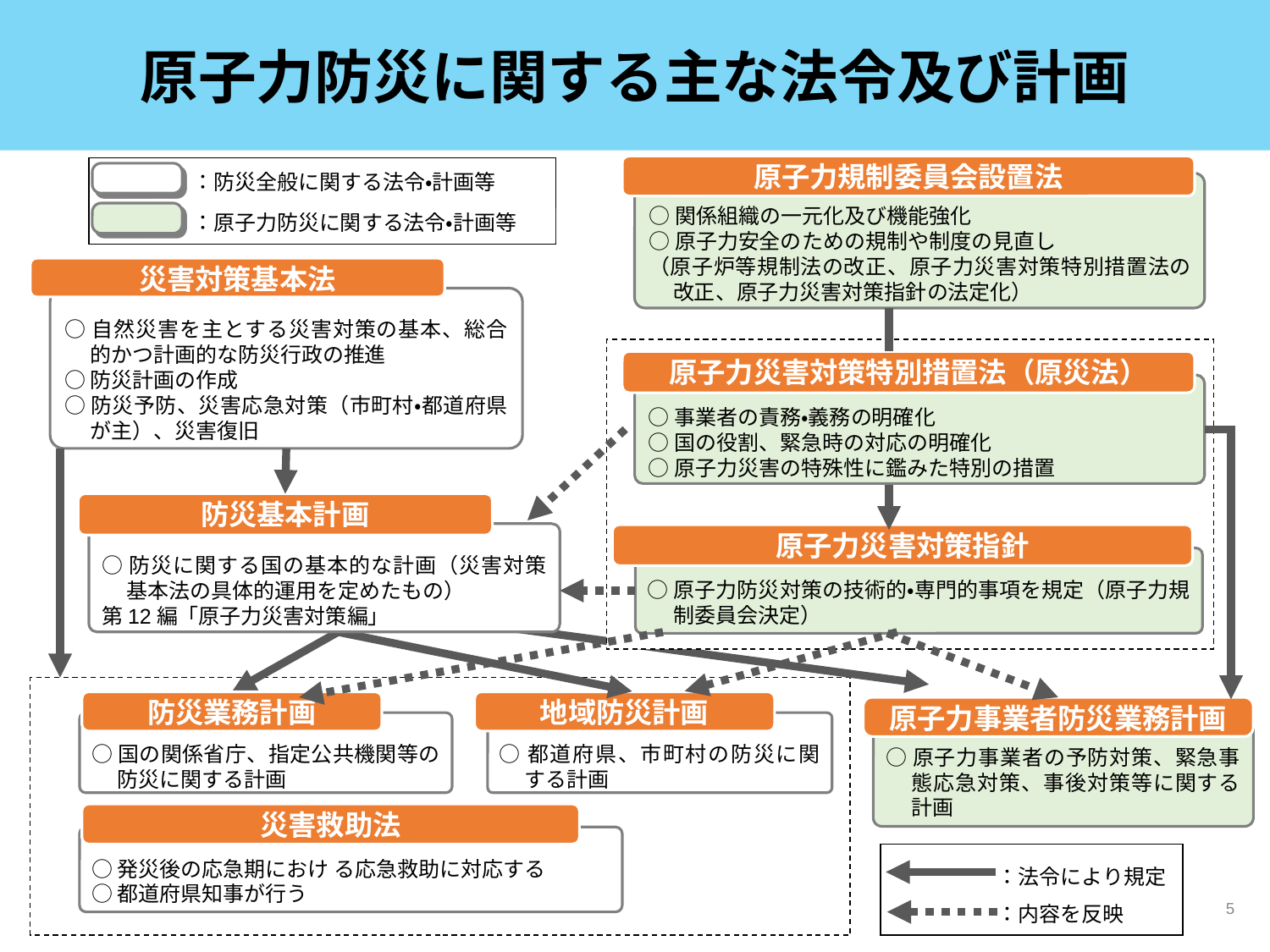

# 原子力防災に関する主な法令及び計画
原子力規制委員会設置法

：防災全般に関する法令・計画等

：原子力防災に関する法令・計画等

○関係組織の一元化及び機能強化
○原子力安全のための規制や制度の見直し
（原子炉等規制法の改正、原子力災害対策特別措置法の改正、原子力災害対策指針の法定化）
災害対策基本法

○	自然災害を主とする災害対策の基本、総合的かつ計画的な防災行政の推進
○	防災計画の作成
○	防災予防、災害応急対策（市町村・都道府県が主）、災害復旧

原子力災害対策特別措置法（原災法）

○事業者の責務・義務の明確化
○国の役割、緊急時の対応の明確化
○原子力災害の特殊性に鑑みた特別の措置

防災基本計画

○	防災に関する国の基本的な計画（災害対策基本法の具体的運用を定めたもの）
第12編「原子力災害対策編」

原子力災害対策指針

○	原子力防災対策の技術的・専門的事項を規定（原子力規制委員会決定）

防災業務計画
地域防災計画
原子力事業者防災業務計画

○	国の関係省庁、指定公共機関等の防災に関する計画

○	都道府県、市町村の防災に関する計画

○	原子力事業者の予防対策、緊急事態応急対策、事後対策等に関する計画

災害救助法

○	発災後の応急期におけ る応急救助に対応する
○	都道府県知事が行う

：法令により規定
5
：内容を反映